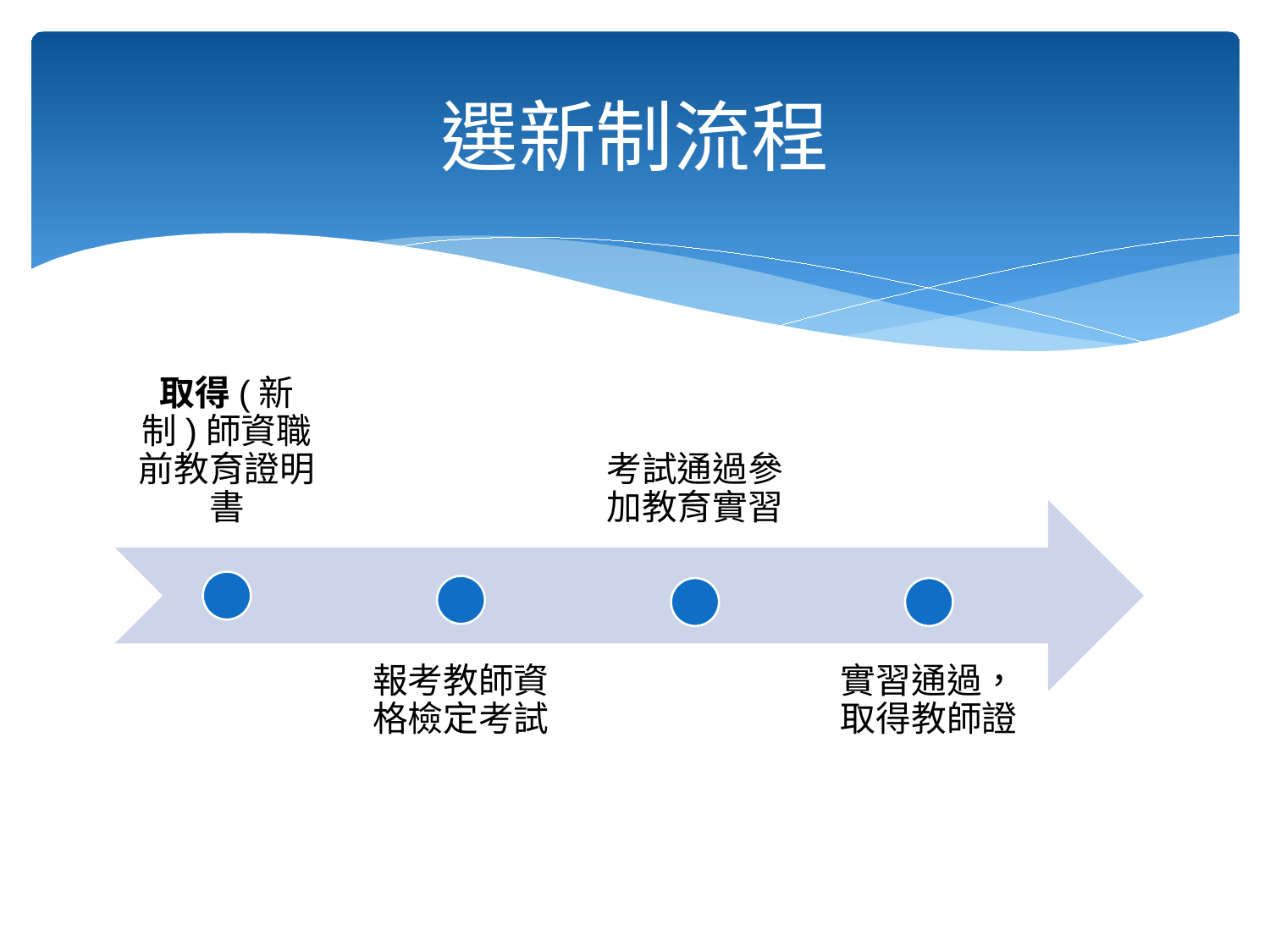

# 選新制流程
取得(新制)師資職前教育證明書
報考教師資格檢定考試
考試通過參加教育實習
實習通過，取得教師證